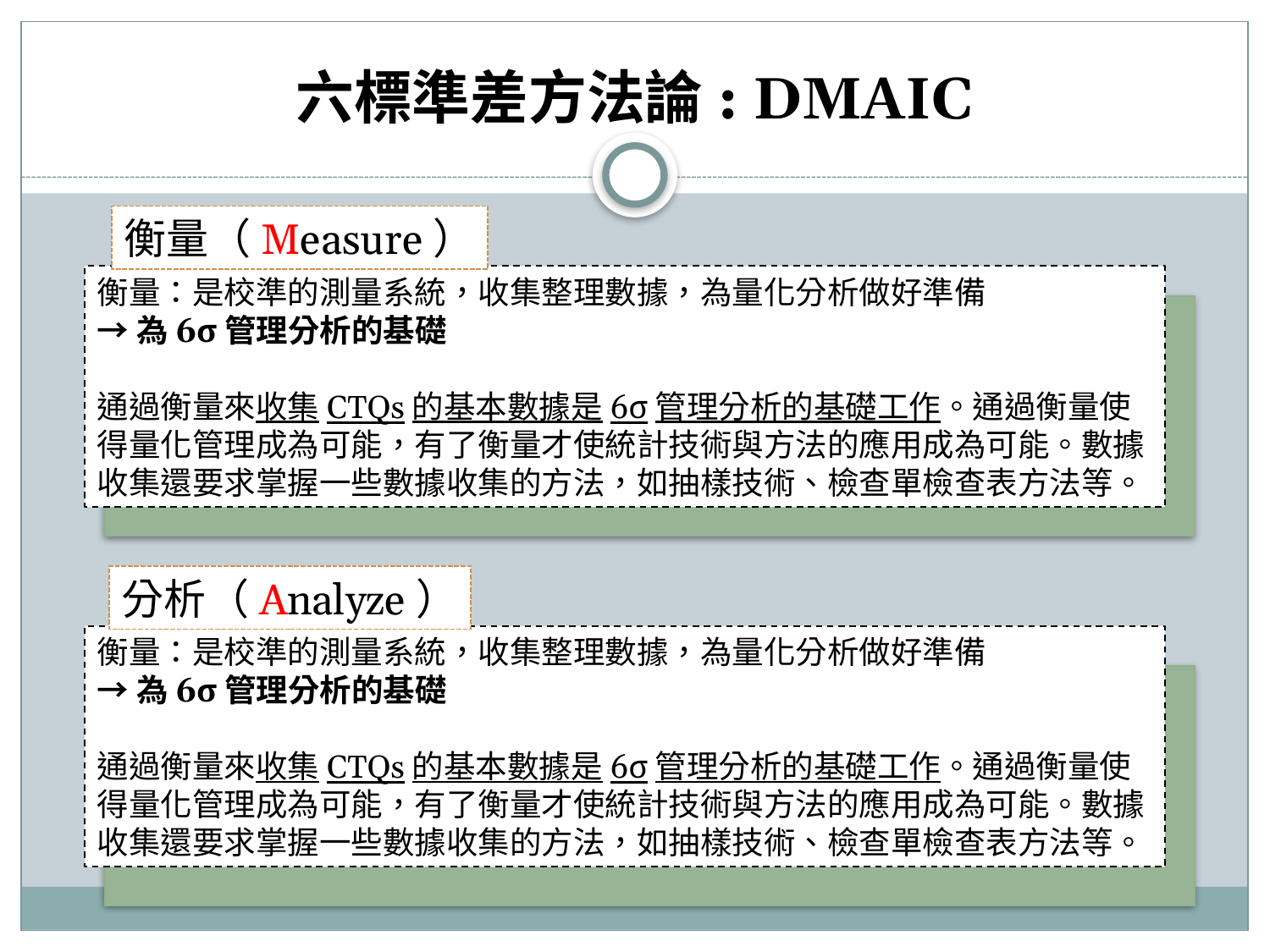

# 六標準差方法論: DMAIC
衡量（Measure）
衡量：是校準的測量系統，收集整理數據，為量化分析做好準備
→為6σ管理分析的基礎

通過衡量來收集CTQs的基本數據是6σ管理分析的基礎工作。通過衡量使得量化管理成為可能，有了衡量才使統計技術與方法的應用成為可能。數據收集還要求掌握一些數據收集的方法，如抽樣技術、檢查單檢查表方法等。

分析（Analyze）
衡量：是校準的測量系統，收集整理數據，為量化分析做好準備
→為6σ管理分析的基礎

通過衡量來收集CTQs的基本數據是6σ管理分析的基礎工作。通過衡量使得量化管理成為可能，有了衡量才使統計技術與方法的應用成為可能。數據收集還要求掌握一些數據收集的方法，如抽樣技術、檢查單檢查表方法等。